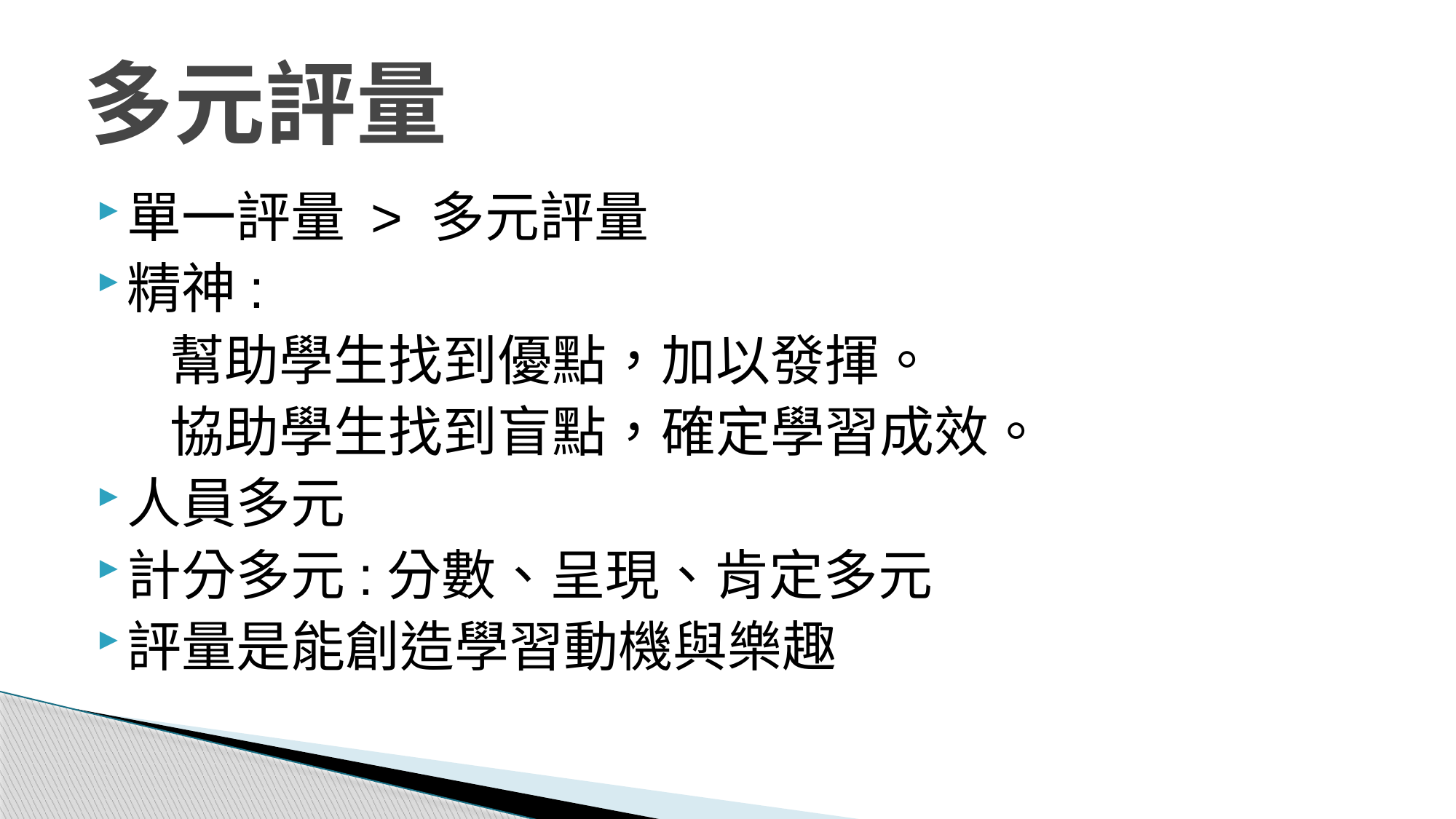

# 多元評量
單一評量 > 多元評量
精神:
      幫助學生找到優點，加以發揮。
      協助學生找到盲點，確定學習成效。
人員多元
計分多元:分數、呈現、肯定多元
評量是能創造學習動機與樂趣